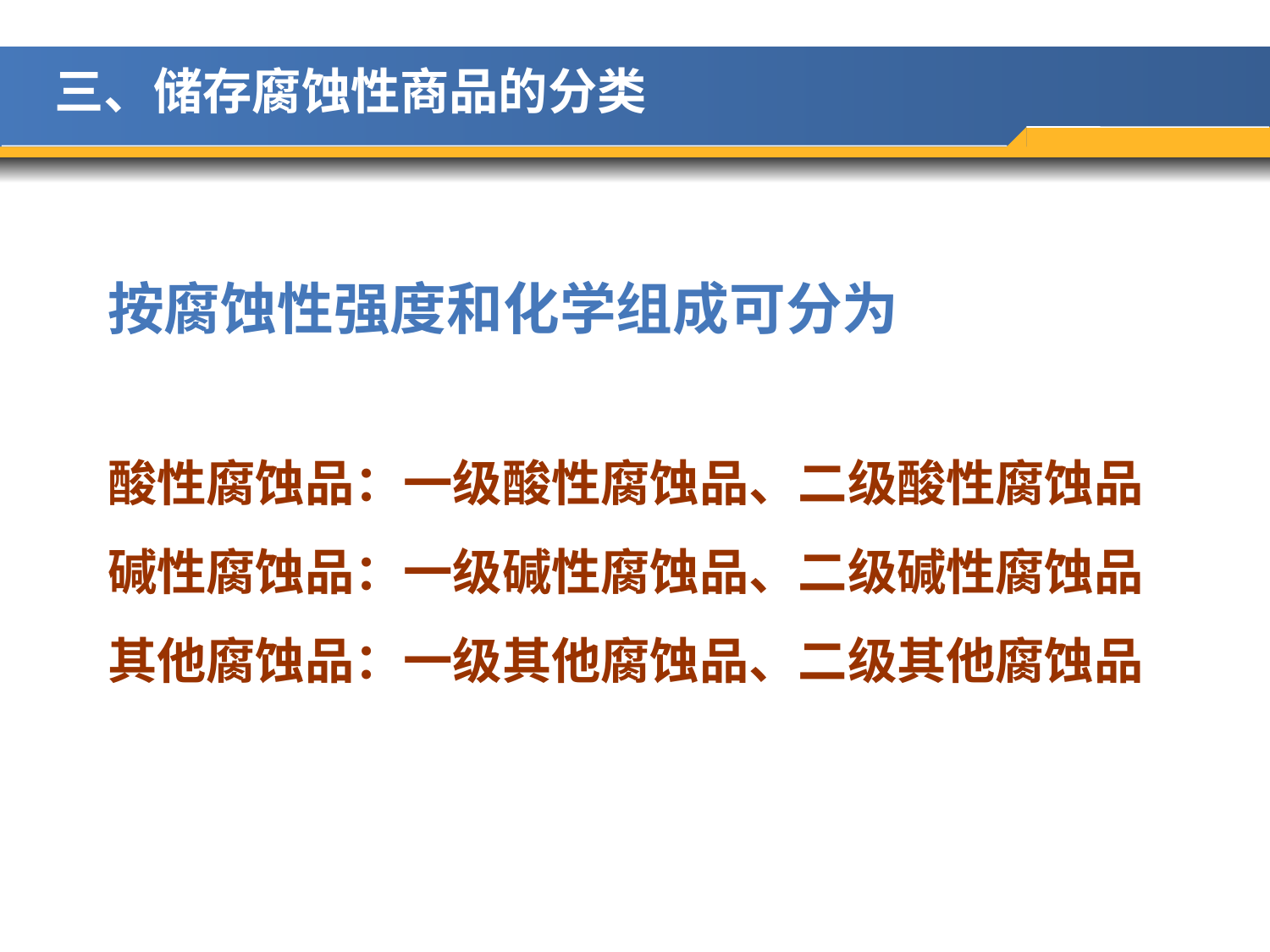

三、储存腐蚀性商品的分类

按腐蚀性强度和化学组成可分为

酸性腐蚀品：一级酸性腐蚀品、二级酸性腐蚀品
碱性腐蚀品：一级碱性腐蚀品、二级碱性腐蚀品
其他腐蚀品：一级其他腐蚀品、二级其他腐蚀品